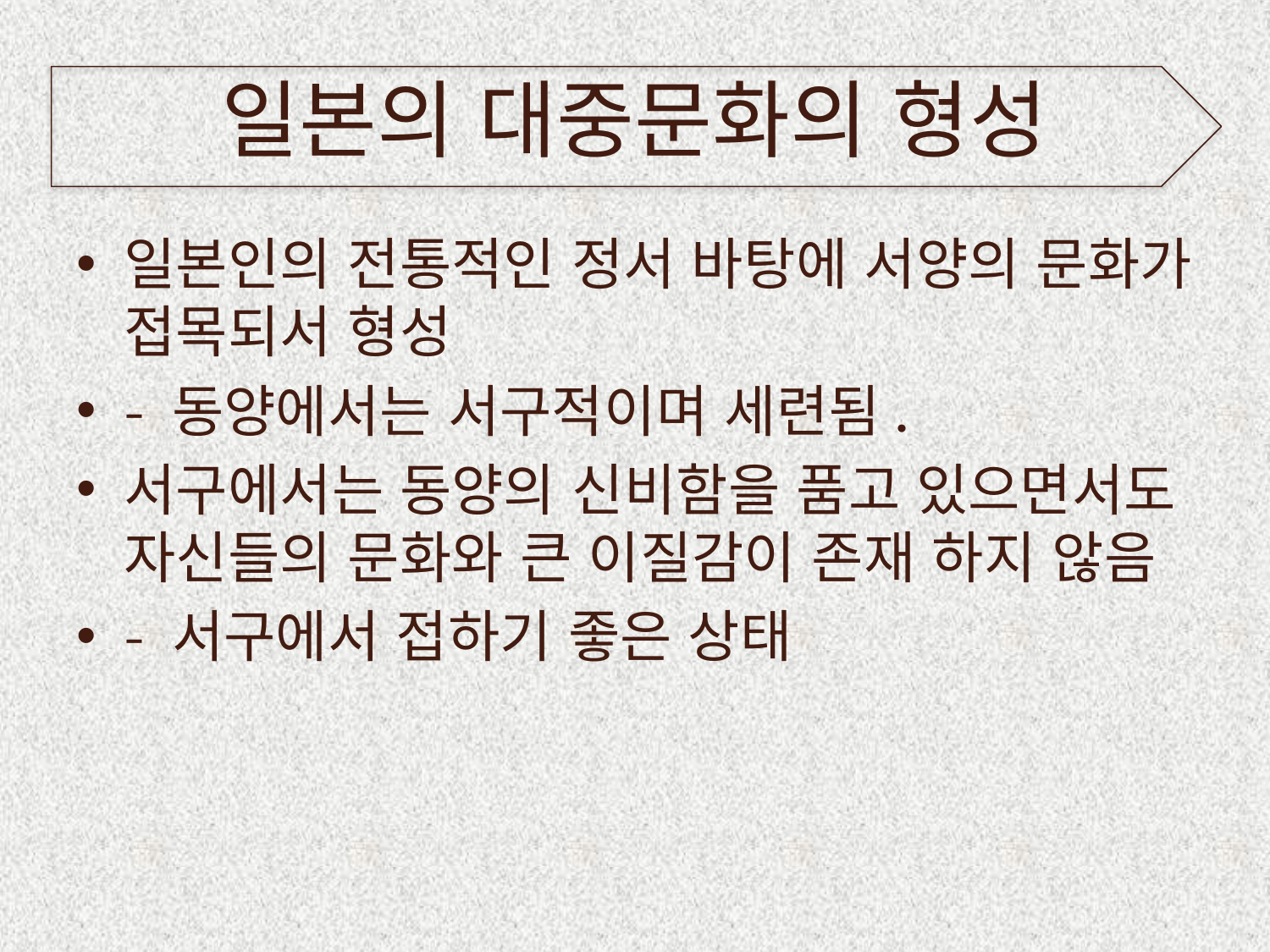

# 일본의 대중문화의 형성

일본인의 전통적인 정서 바탕에 서양의 문화가 접목되서 형성
- 동양에서는 서구적이며 세련됨.
서구에서는 동양의 신비함을 품고 있으면서도 자신들의 문화와 큰 이질감이 존재 하지 않음
- 서구에서 접하기 좋은 상태